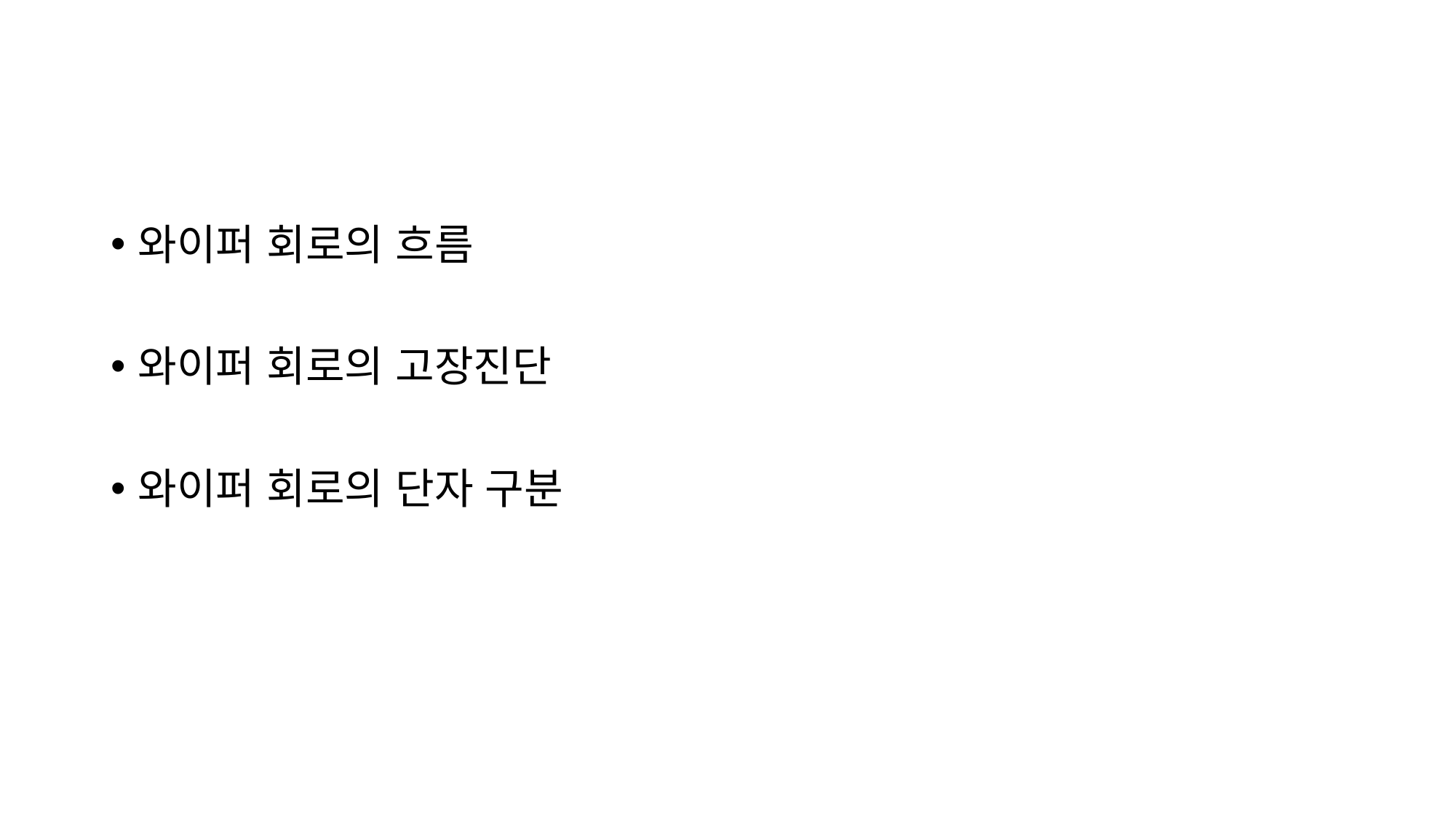

와이퍼 회로의 흐름

와이퍼 회로의 고장진단

와이퍼 회로의 단자 구분